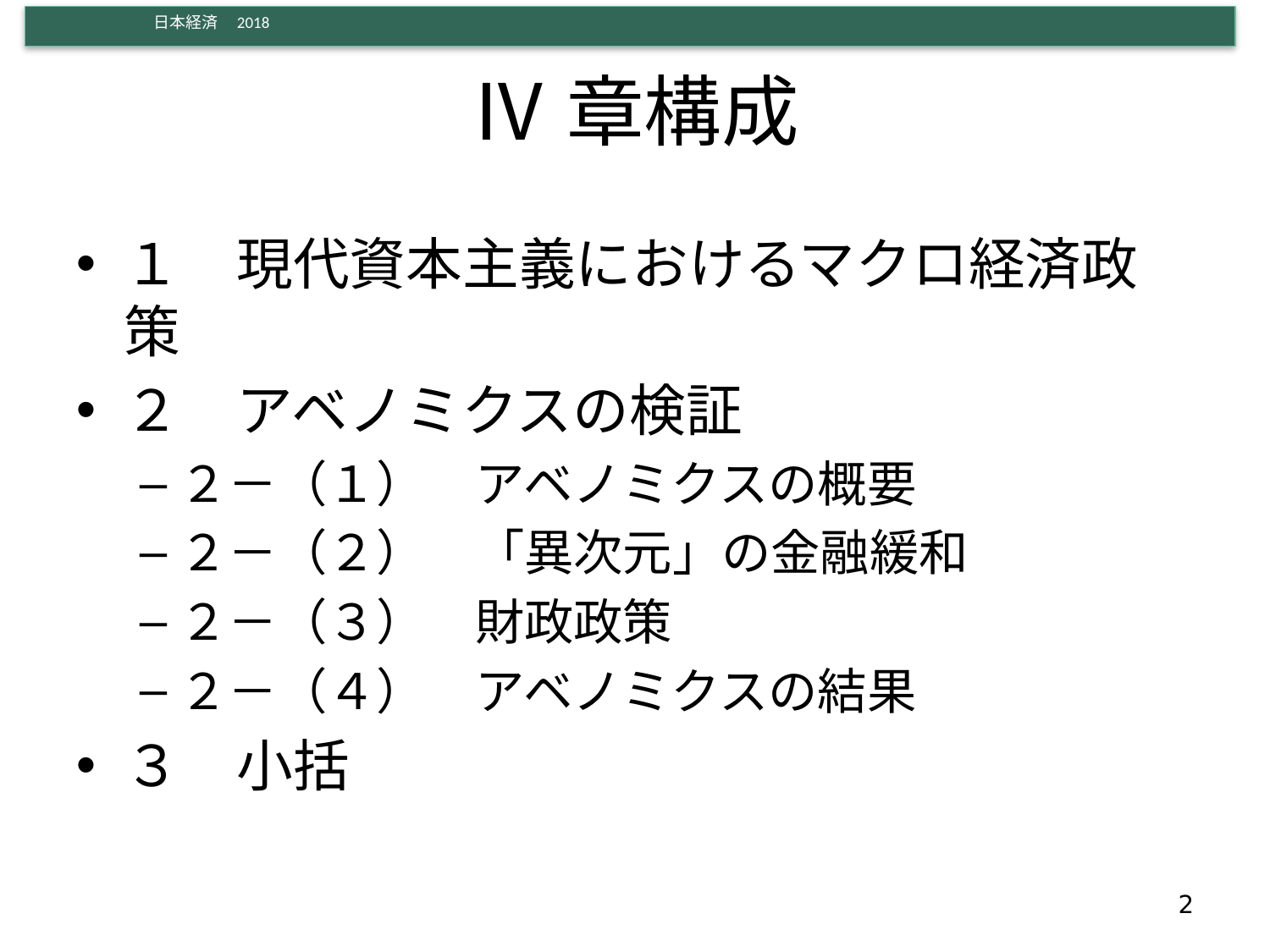

# Ⅳ章構成
１　現代資本主義におけるマクロ経済政策
２　アベノミクスの検証
２－（１）　アベノミクスの概要
２－（２）　「異次元」の金融緩和
２－（３）　財政政策
２－（４）　アベノミクスの結果
３　小括

2